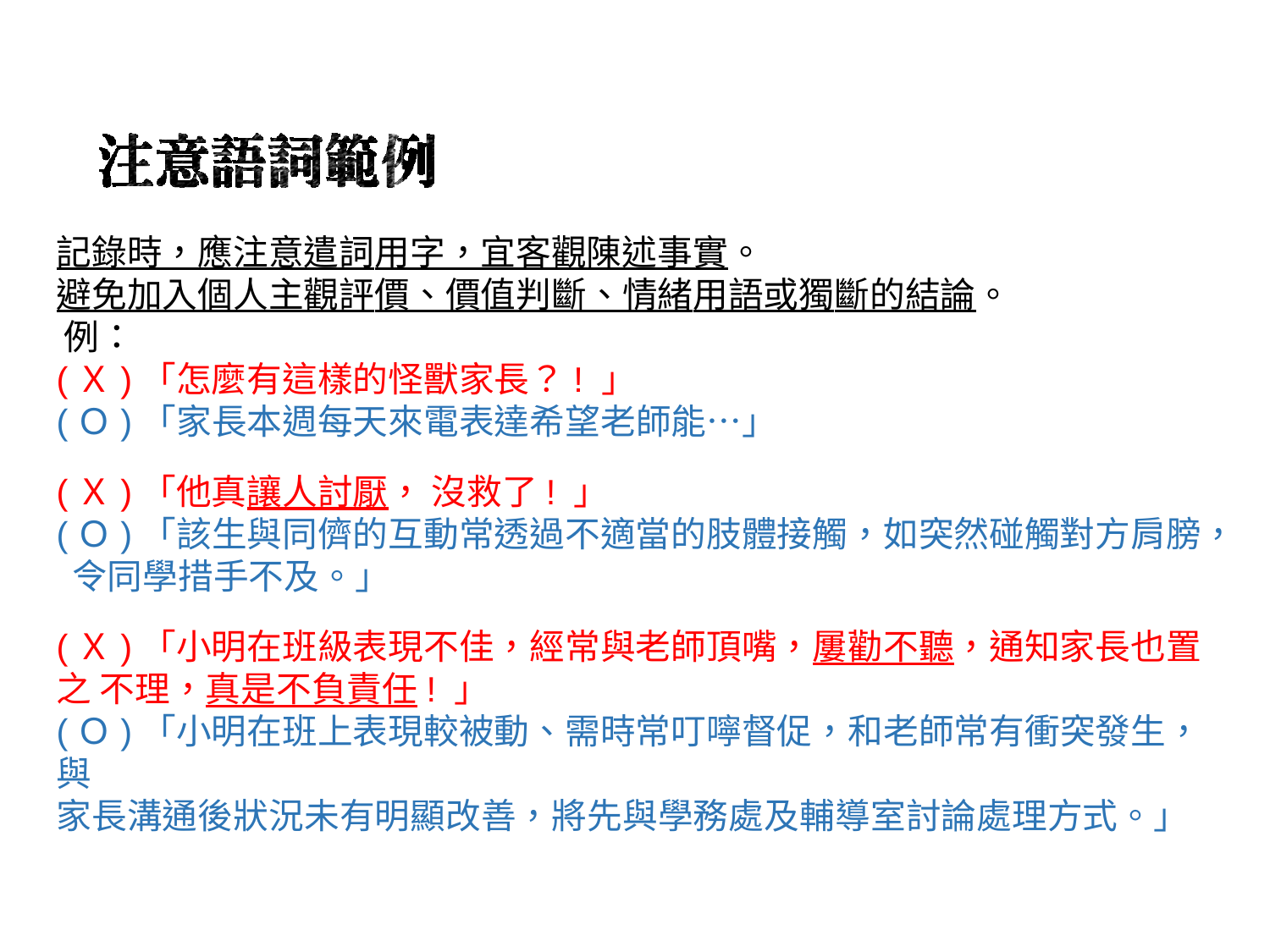

記錄時，應注意遣詞用字，宜客觀陳述事實。
避免加入個人主觀評價、價值判斷、情緒用語或獨斷的結論。 例：
(Ｘ)「怎麼有這樣的怪獸家長？! 」
(Ｏ)「家長本週每天來電表達希望老師能…」

(Ｘ)「他真讓人討厭， 沒救了! 」
(Ｏ)「該生與同儕的互動常透過不適當的肢體接觸，如突然碰觸對方肩膀，  令同學措手不及。」

(Ｘ)「小明在班級表現不佳，經常與老師頂嘴，屢勸不聽，通知家長也置之 不理，真是不負責任! 」
(Ｏ)「小明在班上表現較被動、需時常叮嚀督促，和老師常有衝突發生，與
家長溝通後狀況未有明顯改善，將先與學務處及輔導室討論處理方式。」